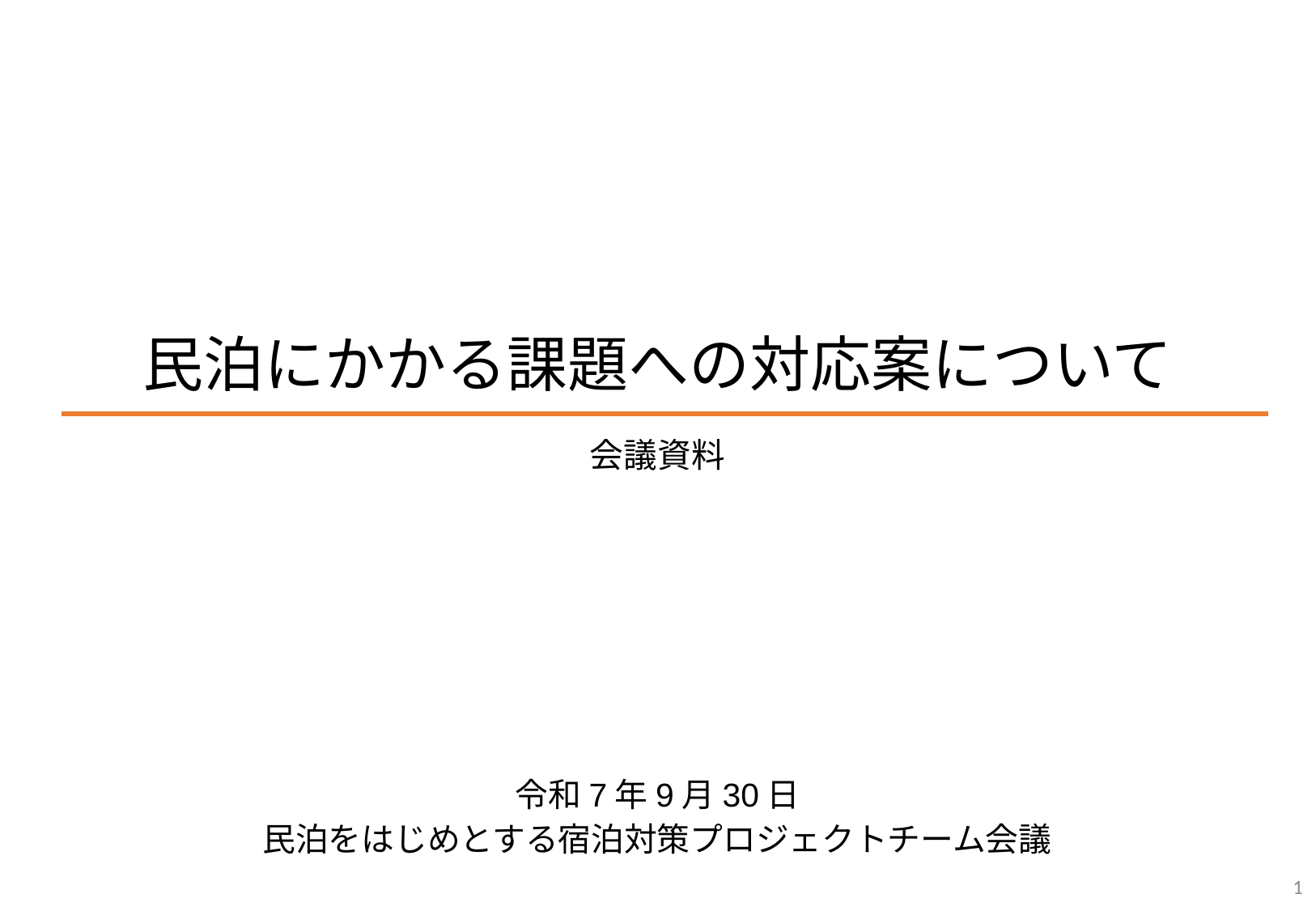

民泊にかかる課題への対応案について
会議資料
令和7年9月30日
民泊をはじめとする宿泊対策プロジェクトチーム会議
1